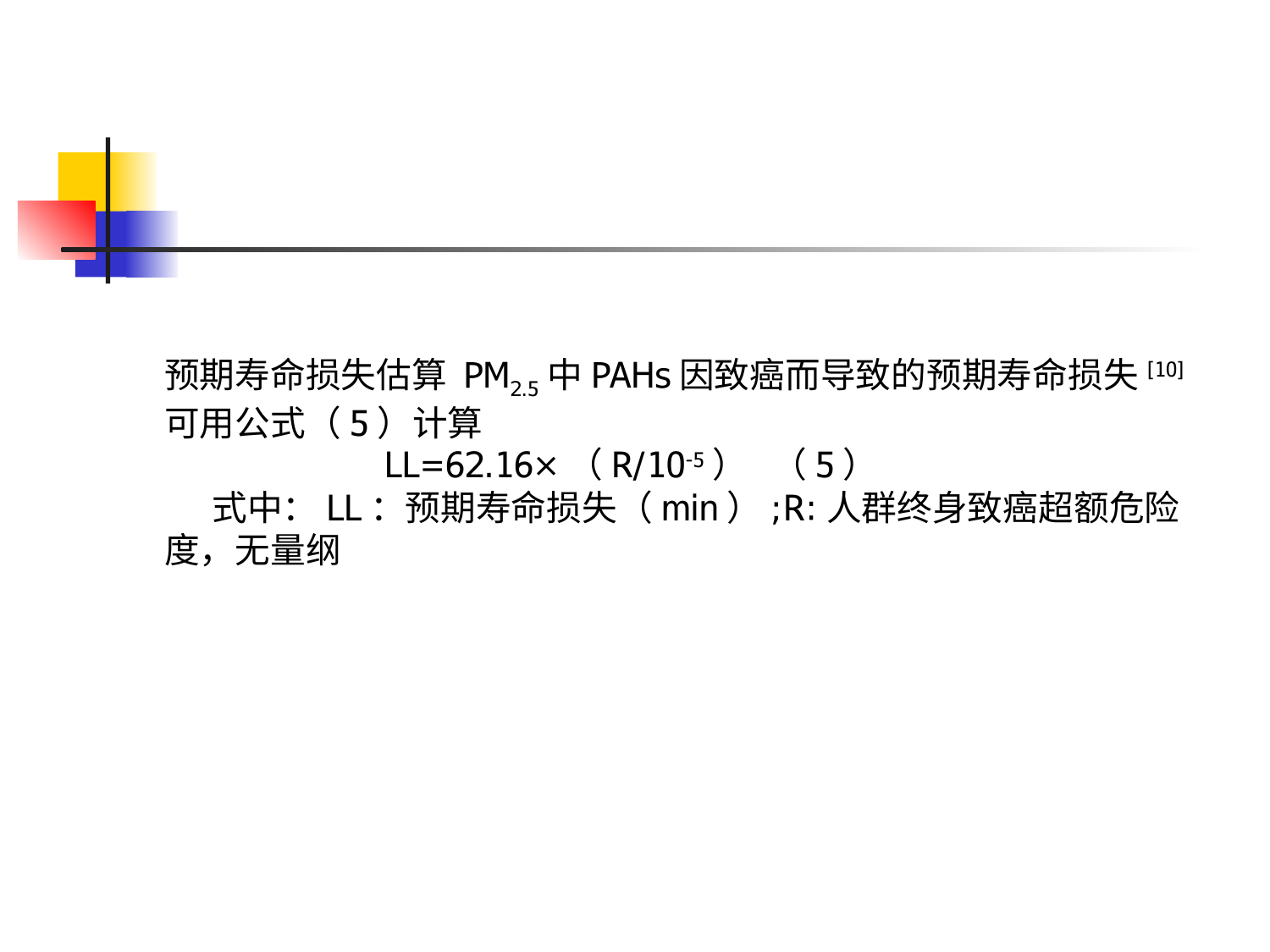

预期寿命损失估算 PM2.5中PAHs因致癌而导致的预期寿命损失[10]可用公式（5）计算
                    LL=62.16×（R/10-5）   （5）
     式中：LL：预期寿命损失（min）;R:人群终身致癌超额危险度，无量纲